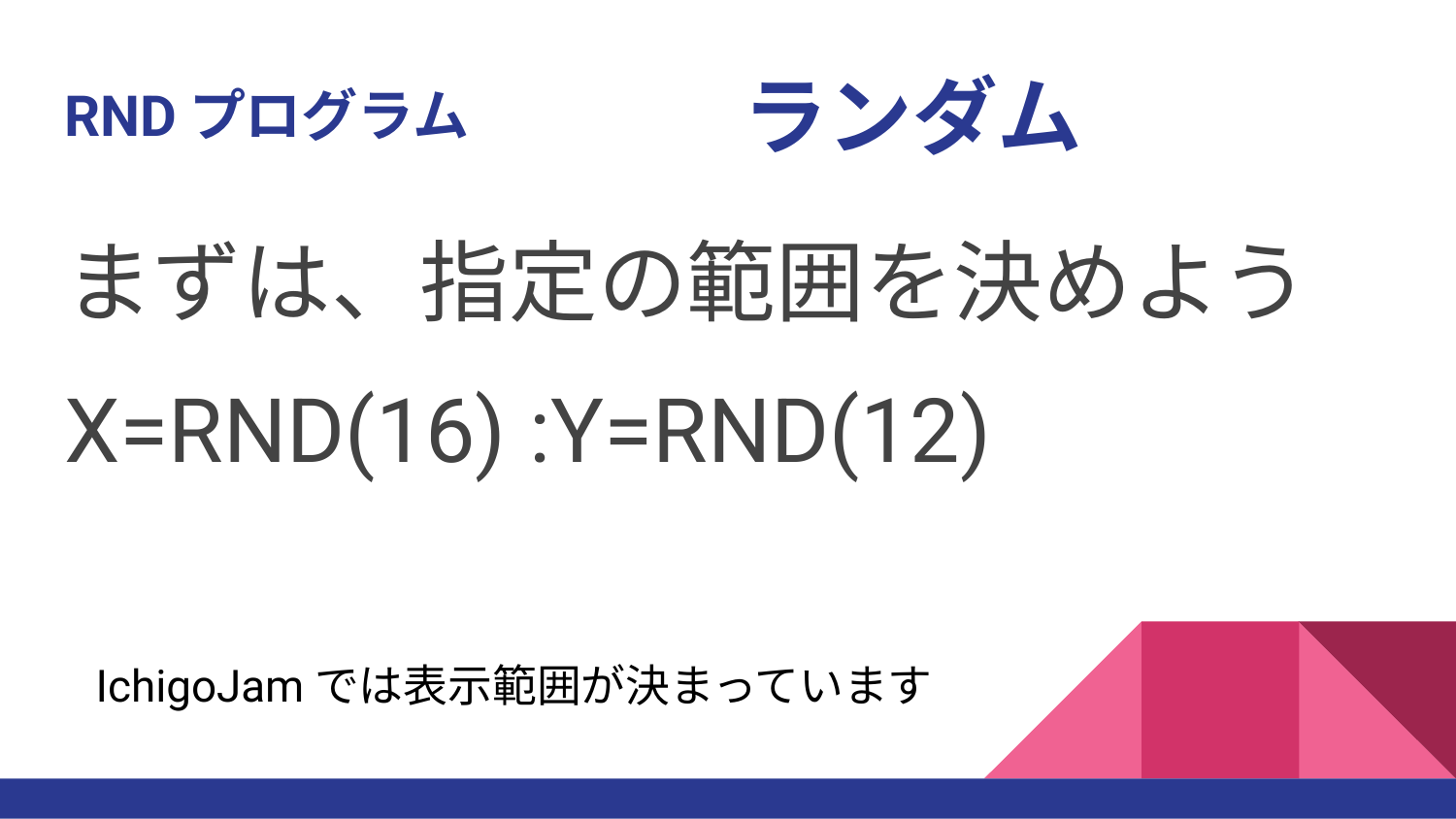

ランダム
# RNDプログラム
まずは、指定の範囲を決めよう
X=RND(16) :Y=RND(12)
IchigoJamでは表示範囲が決まっています